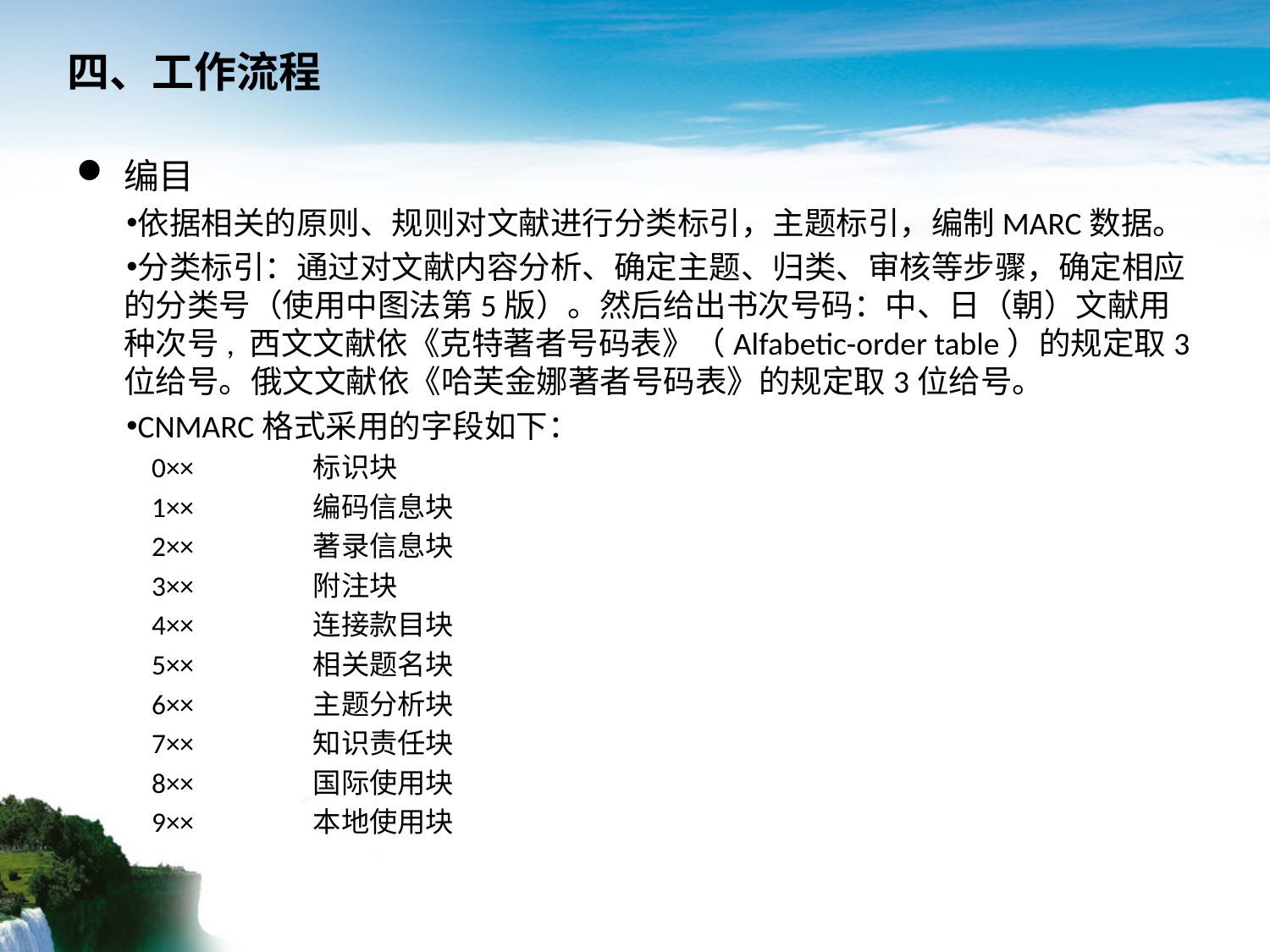

# 四、工作流程
编目
依据相关的原则、规则对文献进行分类标引，主题标引，编制MARC数据。
分类标引：通过对文献内容分析、确定主题、归类、审核等步骤，确定相应的分类号（使用中图法第5版）。然后给出书次号码：中、日（朝）文献用种次号, 西文文献依《克特著者号码表》（Alfabetic-order table）的规定取3位给号。俄文文献依《哈芙金娜著者号码表》的规定取3位给号。
CNMARC格式采用的字段如下：
0××　　　　标识块
1××　　　　编码信息块
2××　　　　著录信息块
3××　　　　附注块
4××　　　　连接款目块
5××　　　　相关题名块
6××　　　　主题分析块
7××　　　　知识责任块
8××　　　　国际使用块
9××　　　　本地使用块